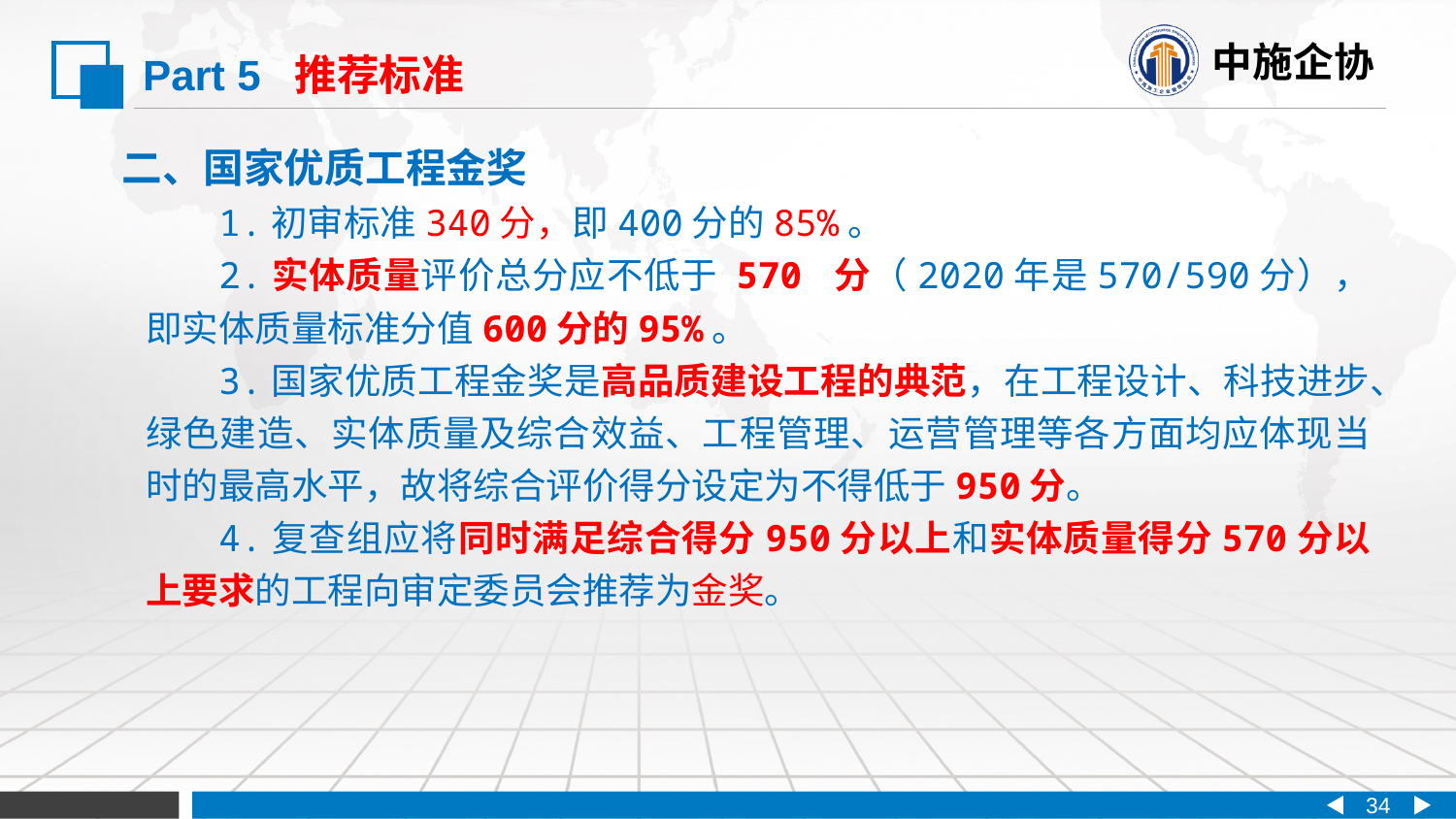

Part 5  推荐标准
   二、国家优质工程金奖
1.初审标准340分，即400分的85%。
2.实体质量评价总分应不低于 570 分（2020年是570/590分），即实体质量标准分值600分的95%。
3.国家优质工程金奖是高品质建设工程的典范，在工程设计、科技进步、绿色建造、实体质量及综合效益、工程管理、运营管理等各方面均应体现当时的最高水平，故将综合评价得分设定为不得低于950分。
4.复查组应将同时满足综合得分950分以上和实体质量得分570分以上要求的工程向审定委员会推荐为金奖。